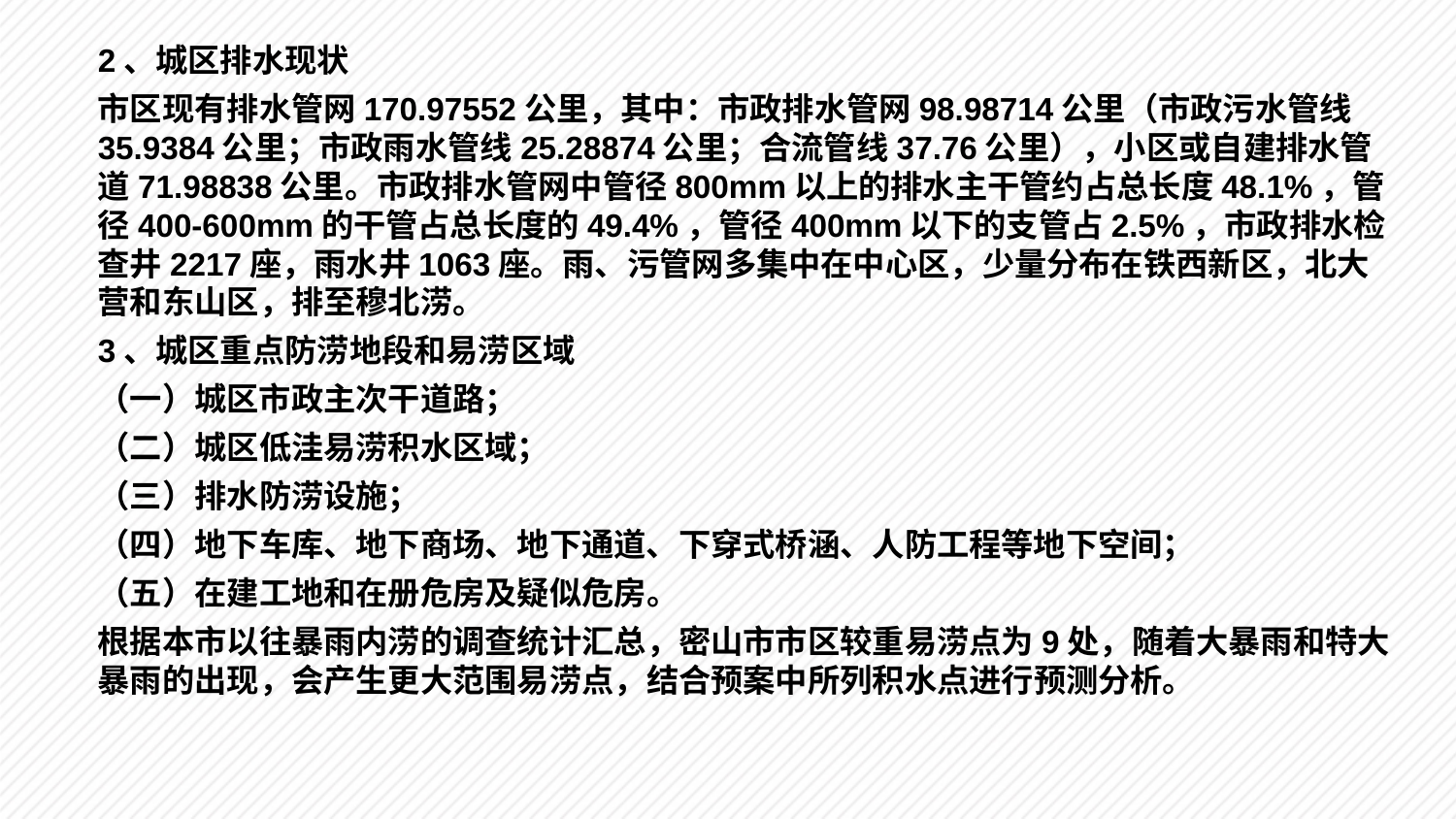

2、城区排水现状
市区现有排水管网170.97552公里，其中：市政排水管网98.98714公里（市政污水管线35.9384公里；市政雨水管线25.28874公里；合流管线37.76公里），小区或自建排水管道71.98838公里。市政排水管网中管径800mm以上的排水主干管约占总长度48.1%，管径400-600mm的干管占总长度的49.4%，管径400mm以下的支管占2.5%，市政排水检查井2217座，雨水井1063座。雨、污管网多集中在中心区，少量分布在铁西新区，北大营和东山区，排至穆北涝。
3、城区重点防涝地段和易涝区域
（一）城区市政主次干道路；
（二）城区低洼易涝积水区域；
（三）排水防涝设施；
（四）地下车库、地下商场、地下通道、下穿式桥涵、人防工程等地下空间；
（五）在建工地和在册危房及疑似危房。
根据本市以往暴雨内涝的调查统计汇总，密山市市区较重易涝点为9处，随着大暴雨和特大暴雨的出现，会产生更大范围易涝点，结合预案中所列积水点进行预测分析。